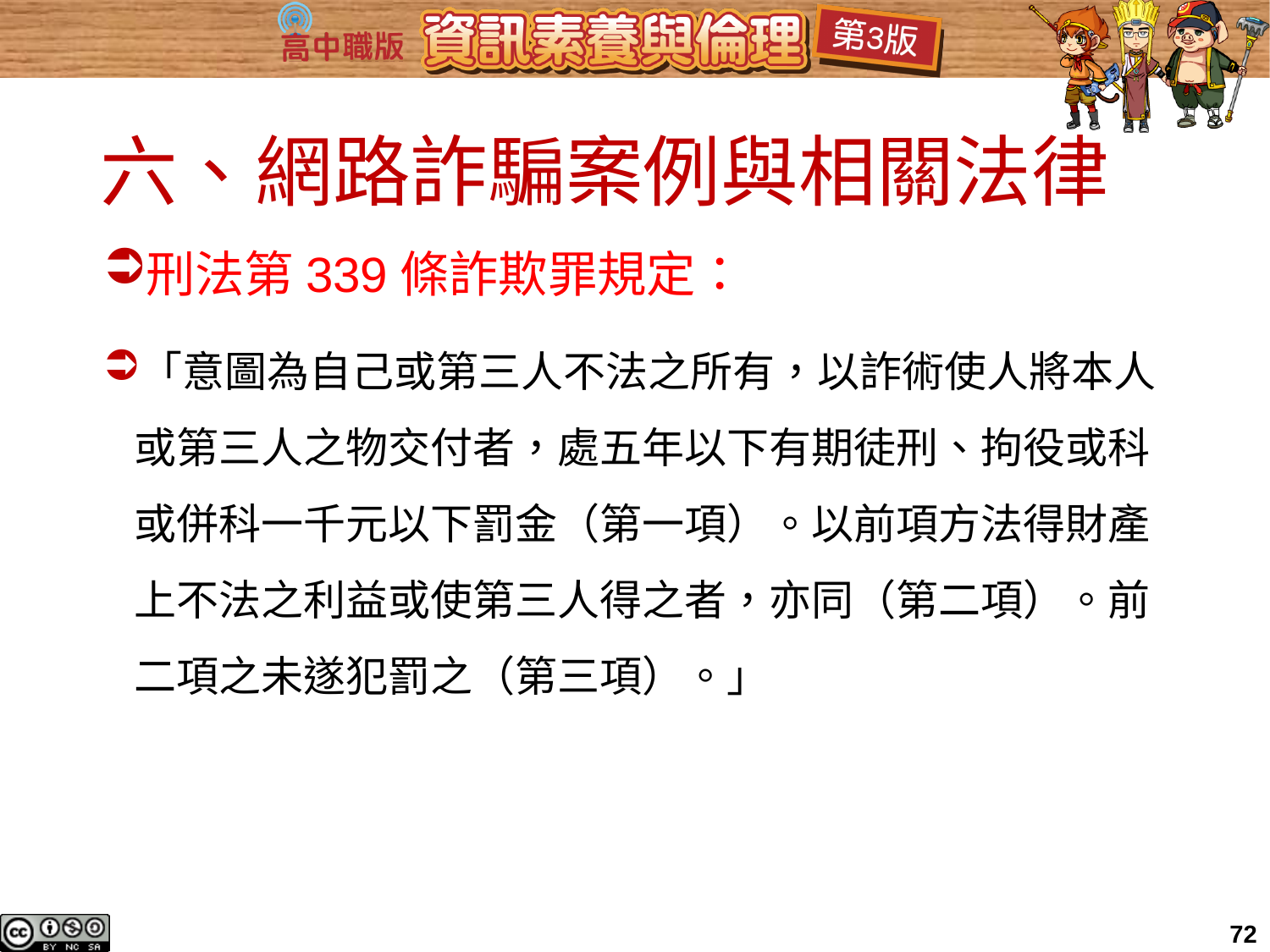

# 六、網路詐騙案例與相關法律

刑法第339條詐欺罪規定：
「意圖為自己或第三人不法之所有，以詐術使人將本人或第三人之物交付者，處五年以下有期徒刑、拘役或科或併科一千元以下罰金（第一項）。以前項方法得財產上不法之利益或使第三人得之者，亦同（第二項）。前二項之未遂犯罰之（第三項）。」
72